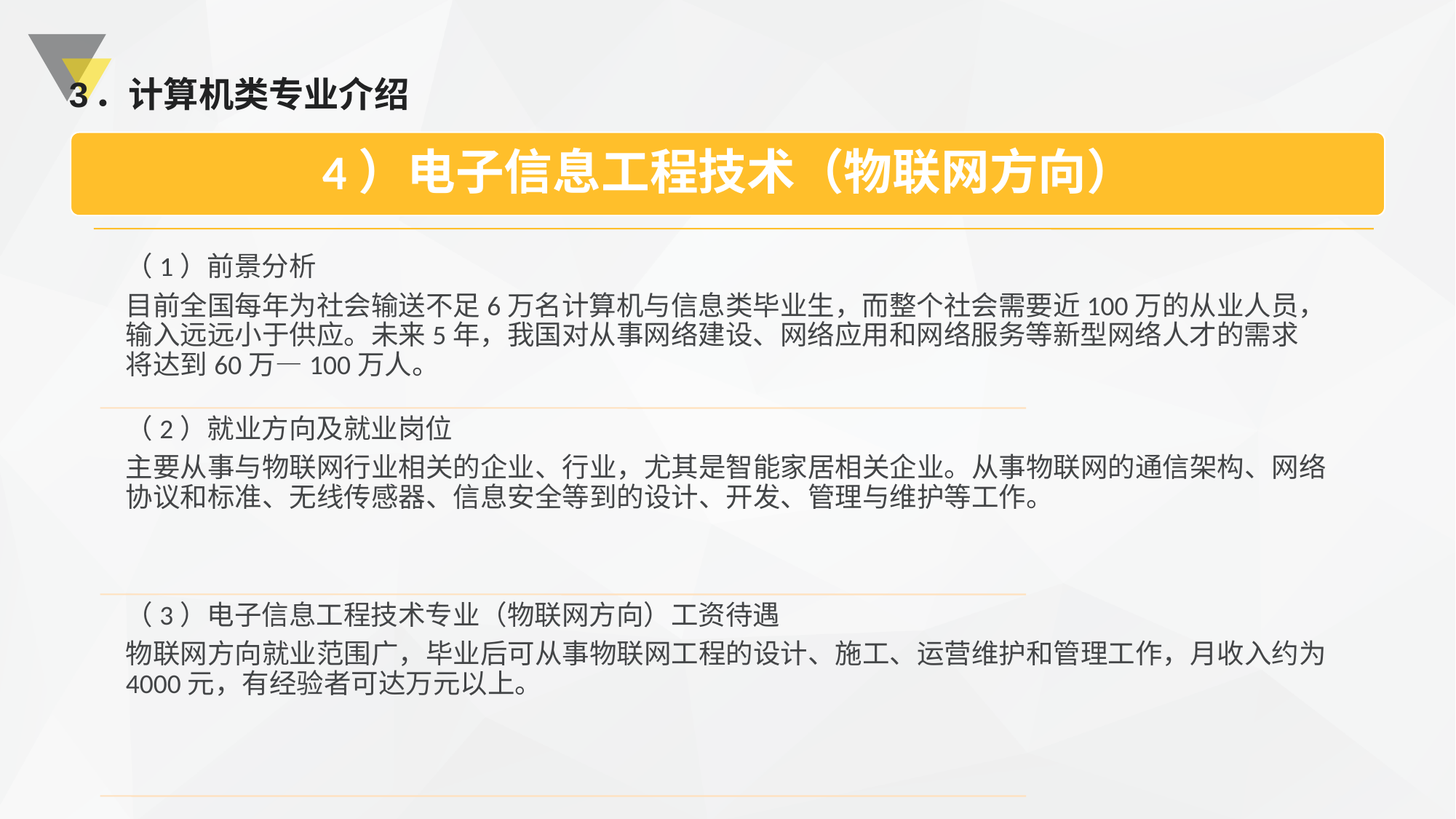

# 3．计算机类专业介绍
4）电子信息工程技术（物联网方向）

（1）前景分析
目前全国每年为社会输送不足6万名计算机与信息类毕业生，而整个社会需要近100万的从业人员，输入远远小于供应。未来5年，我国对从事网络建设、网络应用和网络服务等新型网络人才的需求将达到60万—100万人。
（2）就业方向及就业岗位
主要从事与物联网行业相关的企业、行业，尤其是智能家居相关企业。从事物联网的通信架构、网络协议和标准、无线传感器、信息安全等到的设计、开发、管理与维护等工作。
（3）电子信息工程技术专业（物联网方向）工资待遇
物联网方向就业范围广，毕业后可从事物联网工程的设计、施工、运营维护和管理工作，月收入约为4000元，有经验者可达万元以上。